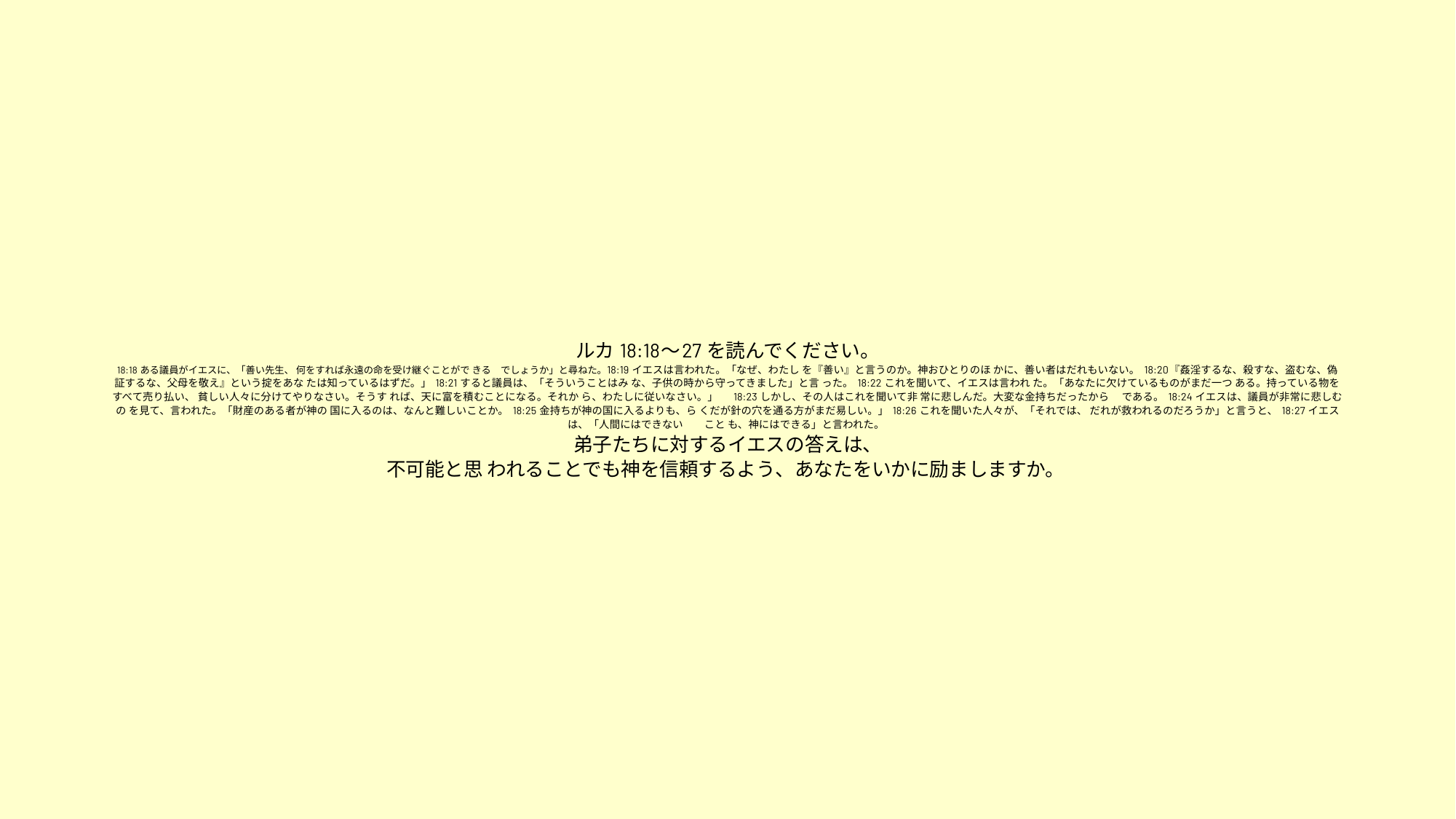

# ルカ 18:18～27 を読んでください。 18:18 ある議員がイエスに、「善い先生、 何をすれば永遠の命を受け継ぐことがで きる　でしょうか」と尋ねた。18:19 イエスは言われた。「なぜ、わたし を『善い』と言うのか。神おひとりのほ かに、善い者はだれもいない。 18:20『姦淫するな、殺すな、盗むな、偽 証するな、父母を敬え』という掟をあな たは知っているはずだ。」 18:21 すると議員は、「そういうことはみ な、子供の時から守ってきました」と言 った。 18:22 これを聞いて、イエスは言われ た。「あなたに欠けているものがまだ一つ ある。持っている物をすべて売り払い、 貧しい人々に分けてやりなさい。そうす れば、天に富を積むことになる。それか ら、わたしに従いなさい。」 　18:23 しかし、その人はこれを聞いて非 常に悲しんだ。大変な金持ちだったから　 である。 18:24 イエスは、議員が非常に悲しむの を見て、言われた。「財産のある者が神の 国に入るのは、なんと難しいことか。 18:25 金持ちが神の国に入るよりも、ら くだが針の穴を通る方がまだ易しい。」 18:26 これを聞いた人々が、「それでは、 だれが救われるのだろうか」と言うと、 18:27 イエスは、「人間にはできない　　こと も、神にはできる」と言われた。 弟子たちに対するイエスの答えは、 不可能と思 われることでも神を信頼するよう、あなたをいかに励ましますか。